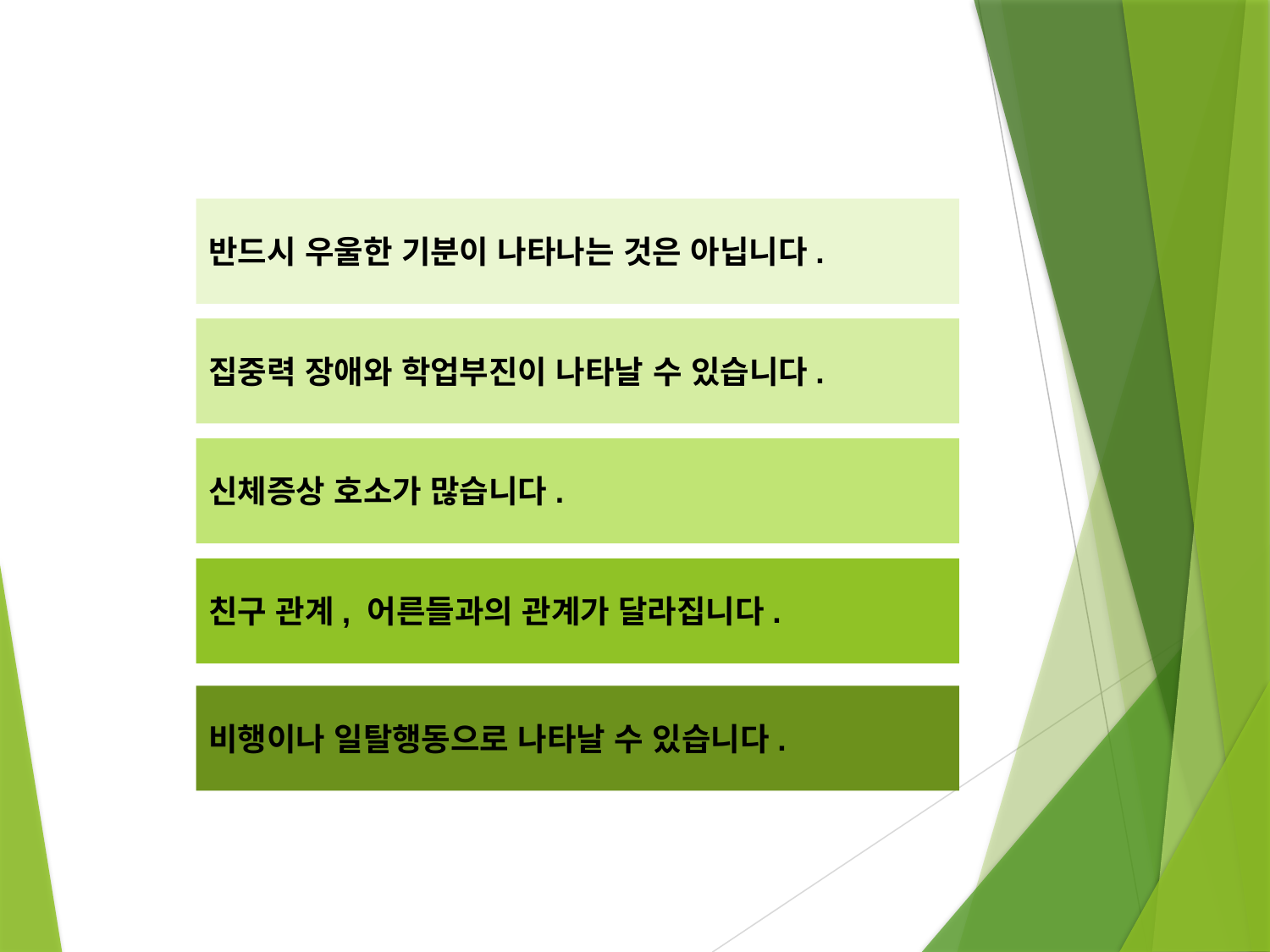

반드시 우울한 기분이 나타나는 것은 아닙니다.
집중력 장애와 학업부진이 나타날 수 있습니다.
신체증상 호소가 많습니다.
친구 관계, 어른들과의 관계가 달라집니다.
비행이나 일탈행동으로 나타날 수 있습니다.